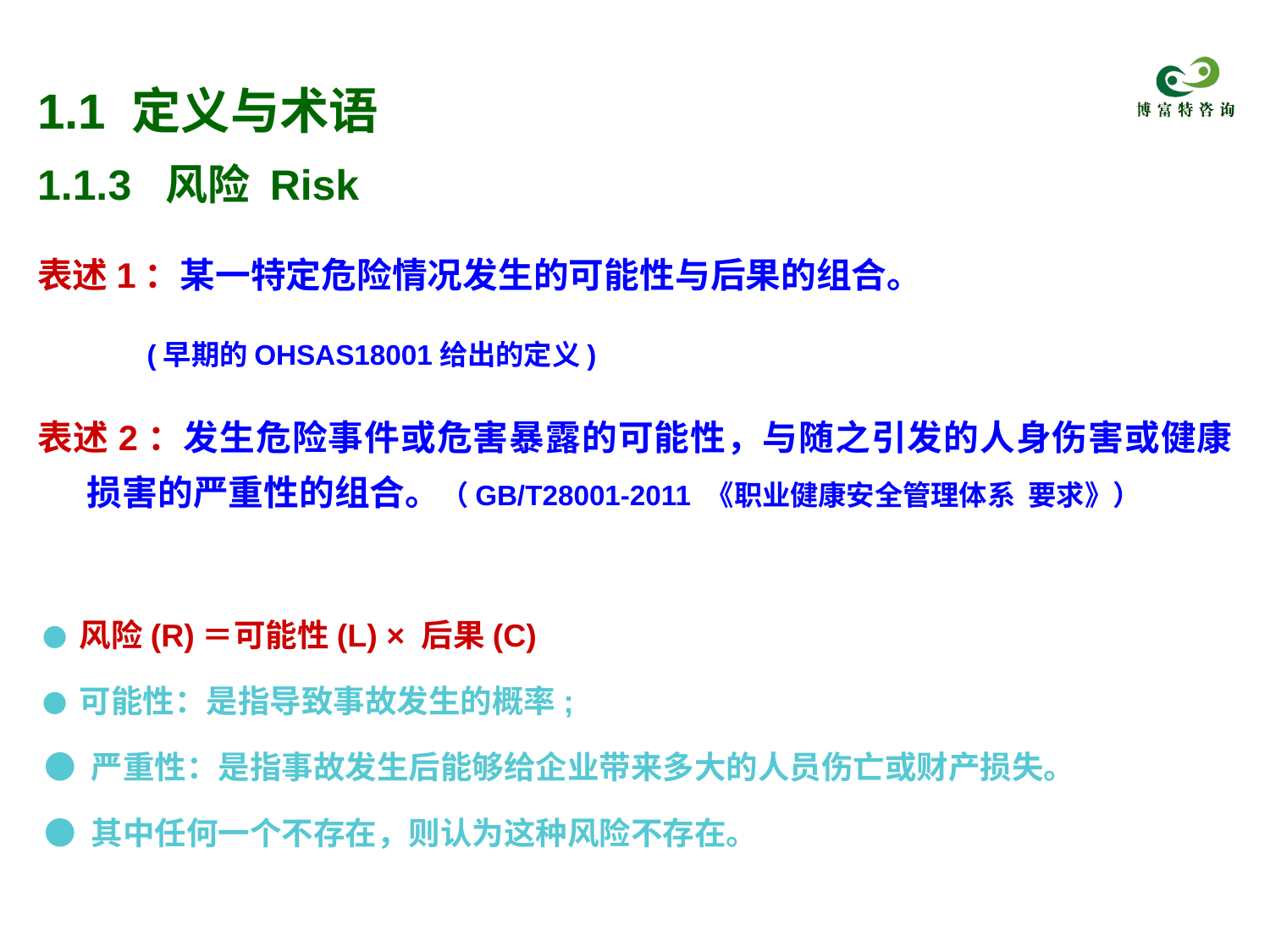

# 1.1 定义与术语
1.1.3  风险 Risk
表述1：某一特定危险情况发生的可能性与后果的组合。
              (早期的OHSAS18001给出的定义)
表述2：发生危险事件或危害暴露的可能性，与随之引发的人身伤害或健康损害的严重性的组合。（GB/T28001-2011 《职业健康安全管理体系  要求》）

 ● 风险(R)＝可能性(L) × 后果(C)
 ● 可能性：是指导致事故发生的概率;
 ● 严重性：是指事故发生后能够给企业带来多大的人员伤亡或财产损失。
 ● 其中任何一个不存在，则认为这种风险不存在。